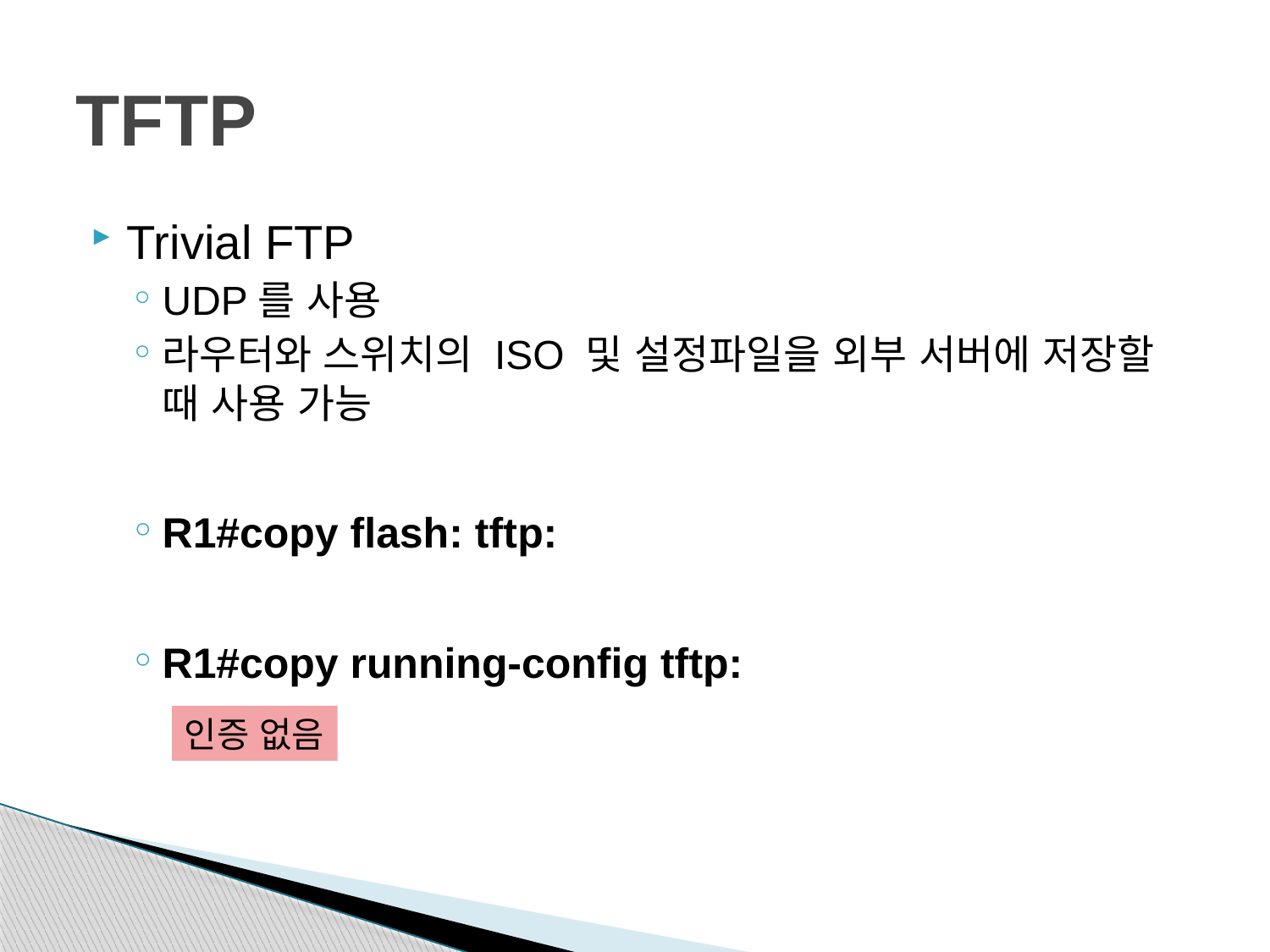

# TFTP
Trivial FTP
UDP를 사용
라우터와 스위치의 ISO 및 설정파일을 외부 서버에 저장할 때 사용 가능

R1#copy flash: tftp:

R1#copy running-config tftp:

인증 없음